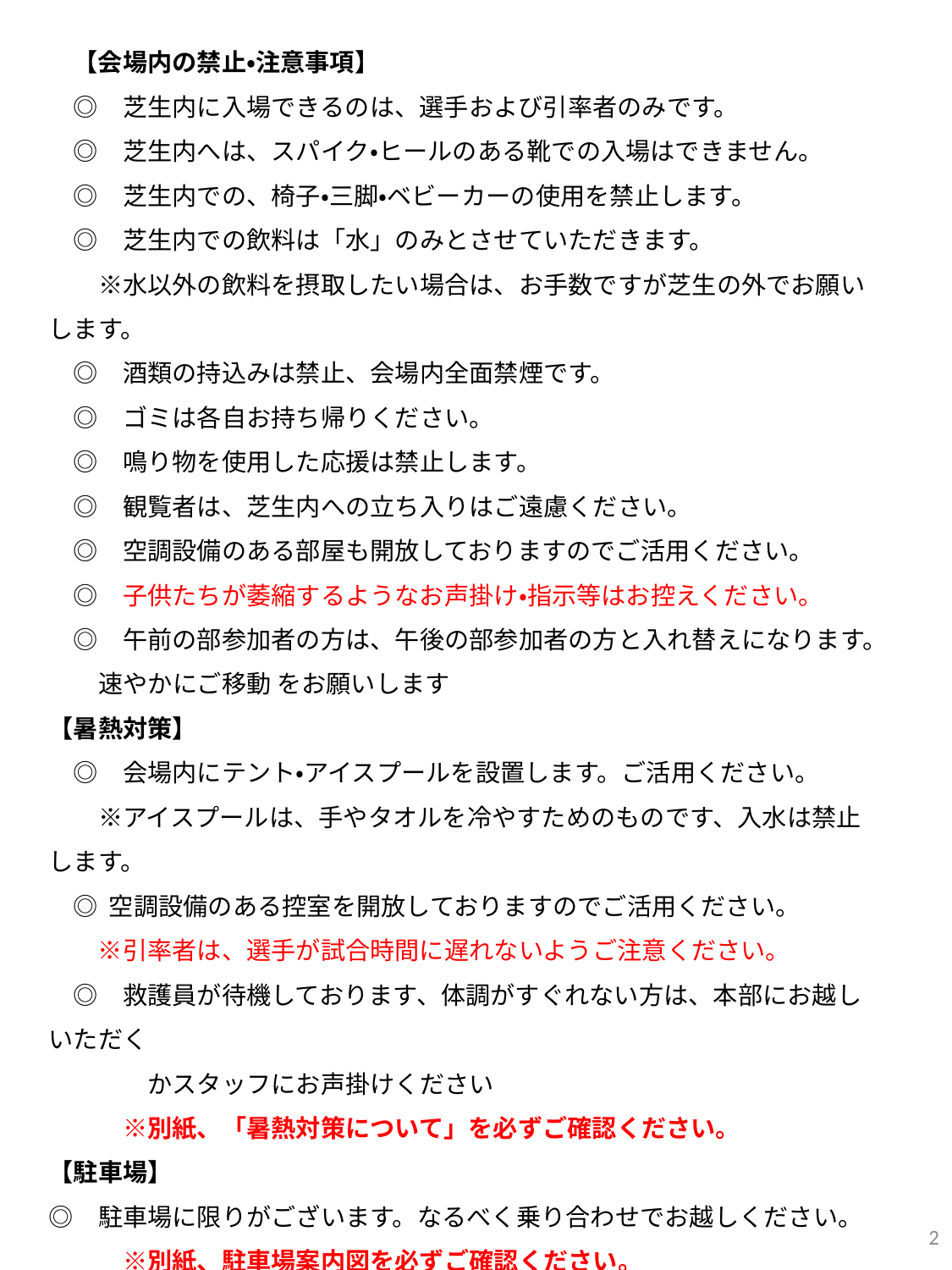

【会場内の禁止・注意事項】
　◎　芝生内に入場できるのは、選手および引率者のみです。
　◎　芝生内へは、スパイク・ヒールのある靴での入場はできません。
　◎　芝生内での、椅子・三脚・ベビーカーの使用を禁止します。
　◎　芝生内での飲料は「水」のみとさせていただきます。
　　※水以外の飲料を摂取したい場合は、お手数ですが芝生の外でお願いします。
　◎　酒類の持込みは禁止、会場内全面禁煙です。
　◎　ゴミは各自お持ち帰りください。
　◎　鳴り物を使用した応援は禁止します。
　◎　観覧者は、芝生内への立ち入りはご遠慮ください。
　◎　空調設備のある部屋も開放しておりますのでご活用ください。
　◎　子供たちが萎縮するようなお声掛け・指示等はお控えください。
　◎　午前の部参加者の方は、午後の部参加者の方と入れ替えになります。
        速やかにご移動 をお願いします
【暑熱対策】
　◎　会場内にテント・アイスプールを設置します。ご活用ください。
　　※アイスプールは、手やタオルを冷やすためのものです、入水は禁止します。
　◎  空調設備のある控室を開放しておりますのでご活用ください。
　　※引率者は、選手が試合時間に遅れないようご注意ください。
　◎　救護員が待機しております、体調がすぐれない方は、本部にお越しいただく
　　　　かスタッフにお声掛けください
　　　※別紙、「暑熱対策について」を必ずご確認ください。
【駐車場】
◎　駐車場に限りがございます。なるべく乗り合わせでお越しください。
　　　※別紙、駐車場案内図を必ずご確認ください。
【当日の開催の有無について】
◎当日朝6時頃に福井県サッカー協会ホームページにてお知らせします。
2